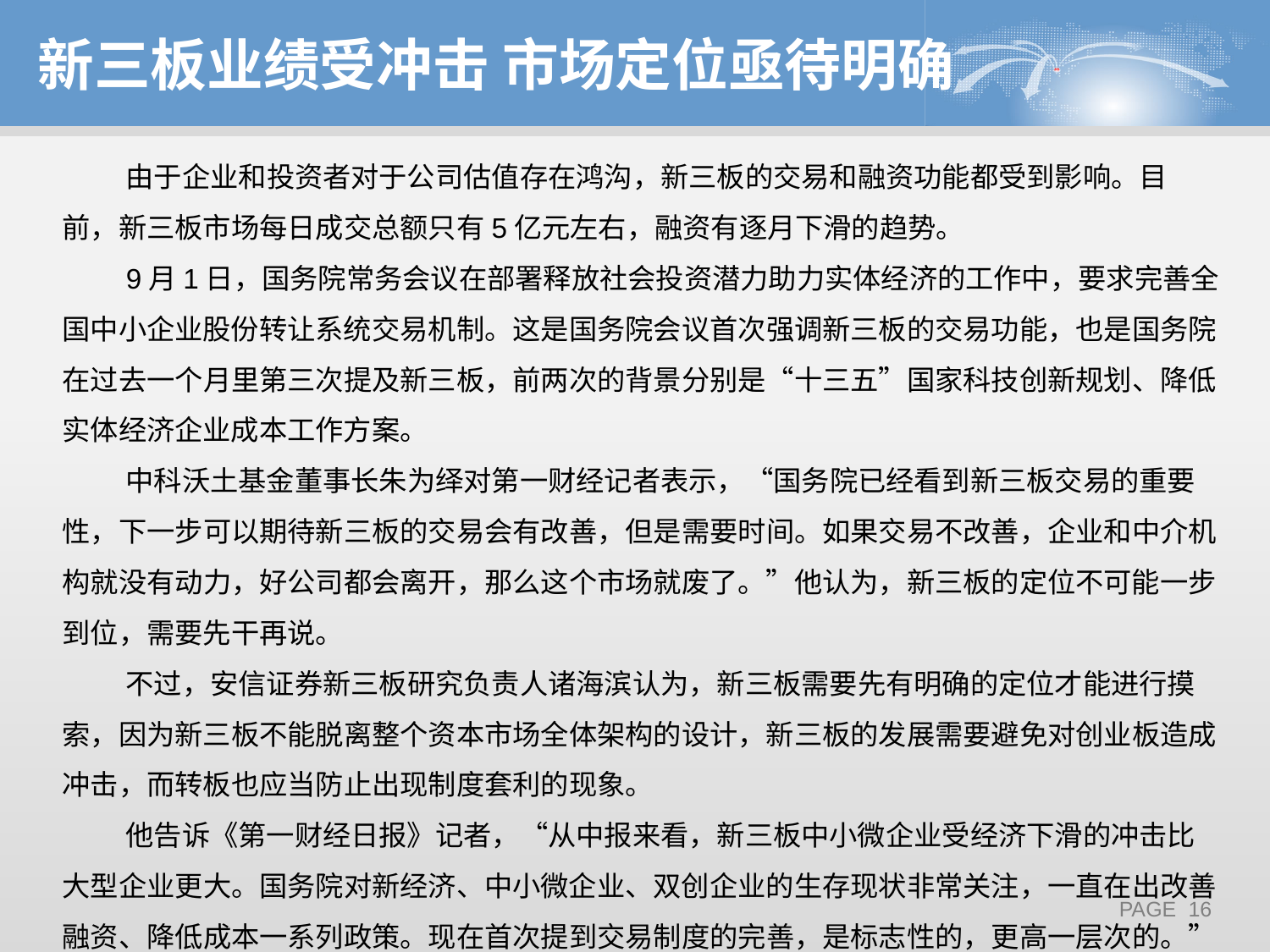

新三板业绩受冲击 市场定位亟待明确
由于企业和投资者对于公司估值存在鸿沟，新三板的交易和融资功能都受到影响。目前，新三板市场每日成交总额只有5亿元左右，融资有逐月下滑的趋势。
9月1日，国务院常务会议在部署释放社会投资潜力助力实体经济的工作中，要求完善全国中小企业股份转让系统交易机制。这是国务院会议首次强调新三板的交易功能，也是国务院在过去一个月里第三次提及新三板，前两次的背景分别是“十三五”国家科技创新规划、降低实体经济企业成本工作方案。
中科沃土基金董事长朱为绎对第一财经记者表示，“国务院已经看到新三板交易的重要性，下一步可以期待新三板的交易会有改善，但是需要时间。如果交易不改善，企业和中介机构就没有动力，好公司都会离开，那么这个市场就废了。”他认为，新三板的定位不可能一步到位，需要先干再说。
不过，安信证券新三板研究负责人诸海滨认为，新三板需要先有明确的定位才能进行摸索，因为新三板不能脱离整个资本市场全体架构的设计，新三板的发展需要避免对创业板造成冲击，而转板也应当防止出现制度套利的现象。
他告诉《第一财经日报》记者，“从中报来看，新三板中小微企业受经济下滑的冲击比大型企业更大。国务院对新经济、中小微企业、双创企业的生存现状非常关注，一直在出改善融资、降低成本一系列政策。现在首次提到交易制度的完善，是标志性的，更高一层次的。”